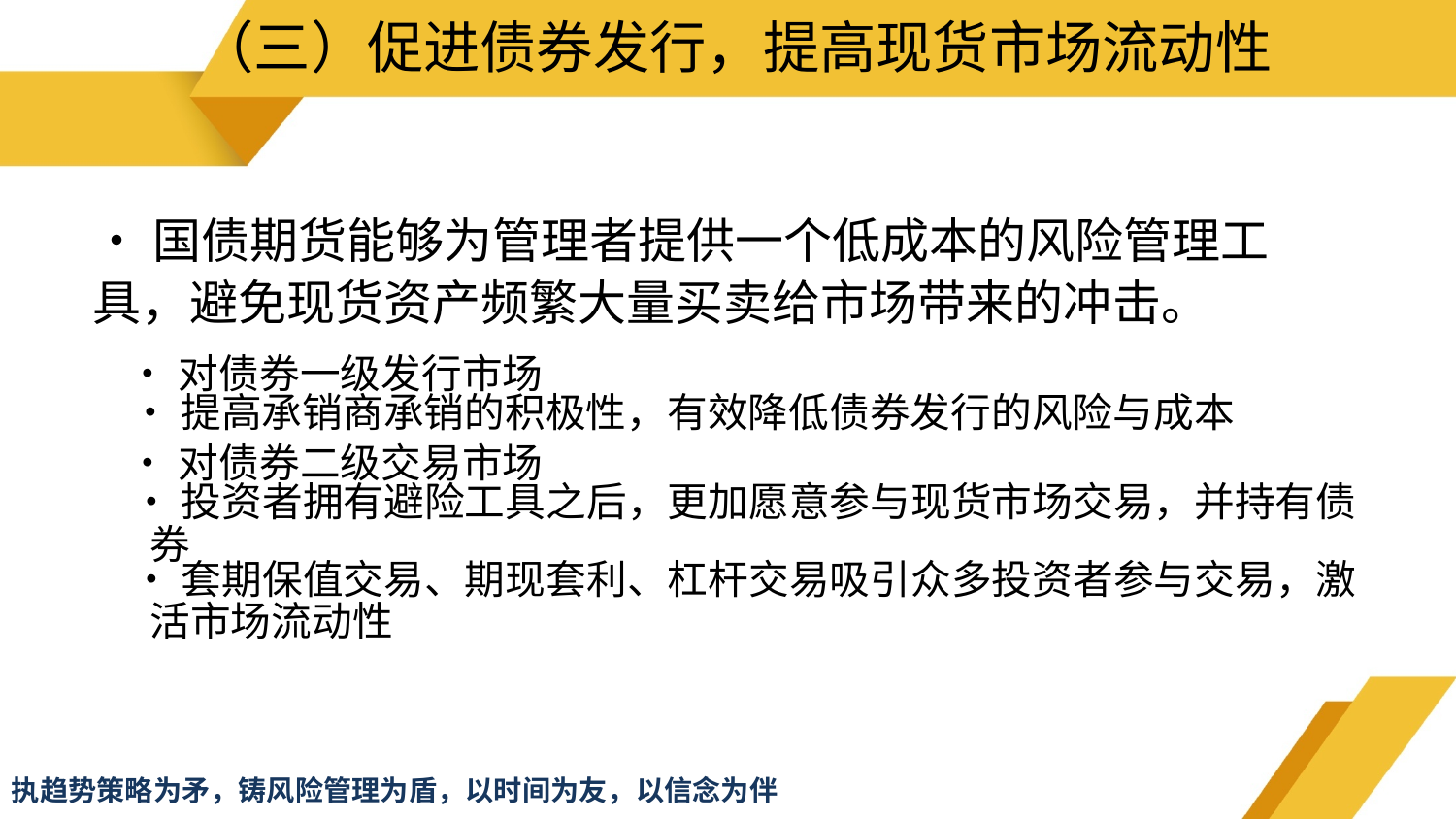

# （三）促进债券发行，提高现货市场流动性
•国债期货能够为管理者提供一个低成本的风险管理工
具，避免现货资产频繁大量买卖给市场带来的冲击。
•对债券一级发行市场
•提高承销商承销的积极性，有效降低债券发行的风险与成本
•对债券二级交易市场
•投资者拥有避险工具之后，更加愿意参与现货市场交易，并持有债
 券
•套期保值交易、期现套利、杠杆交易吸引众多投资者参与交易，激
 活市场流动性